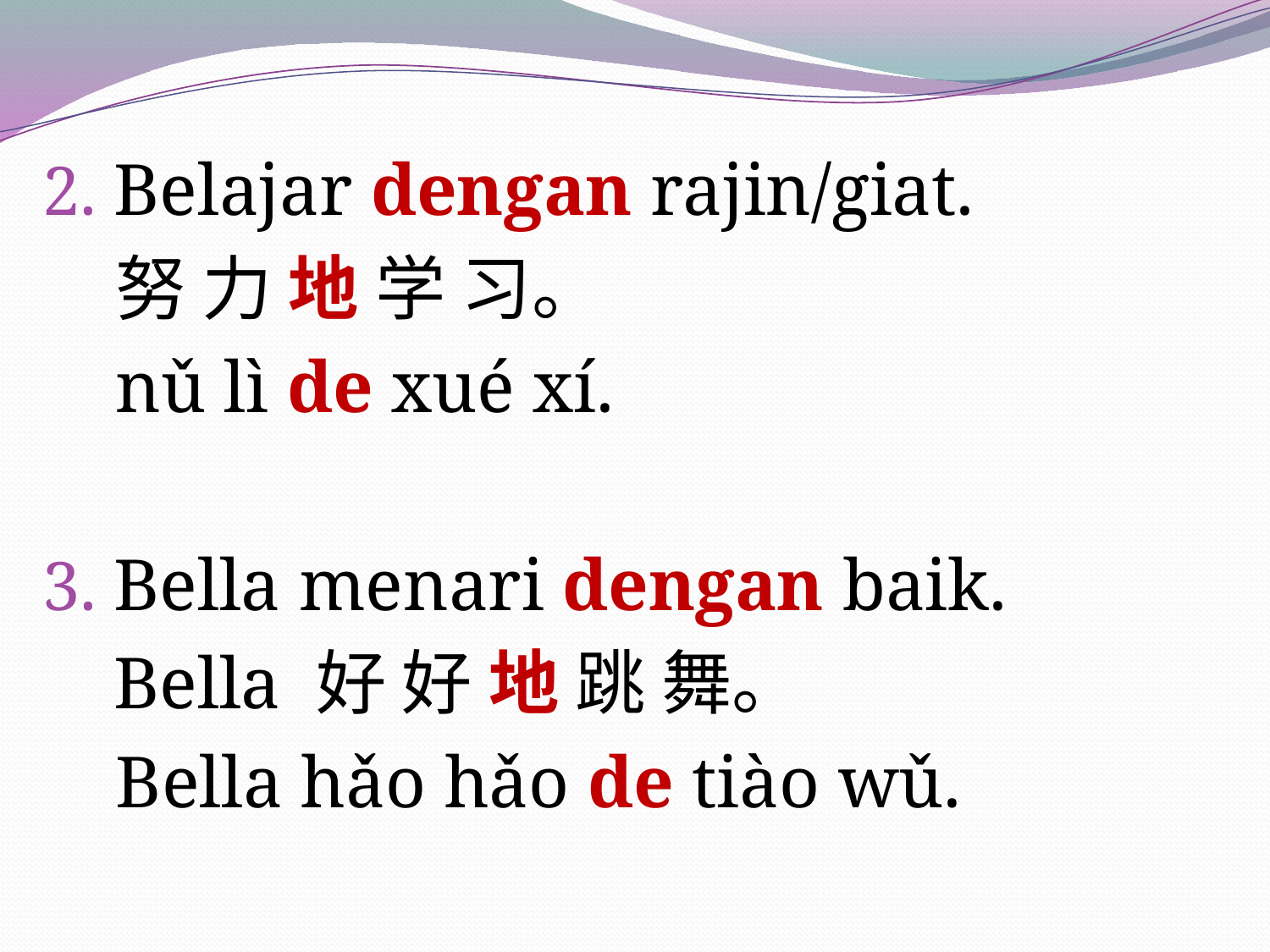

Belajar dengan rajin/giat.
努 力 地 学 习。
nǔ lì de xué xí.

Bella menari dengan baik.
	Bella 好 好 地 跳 舞。
Bella hǎo hǎo de tiào wǔ.